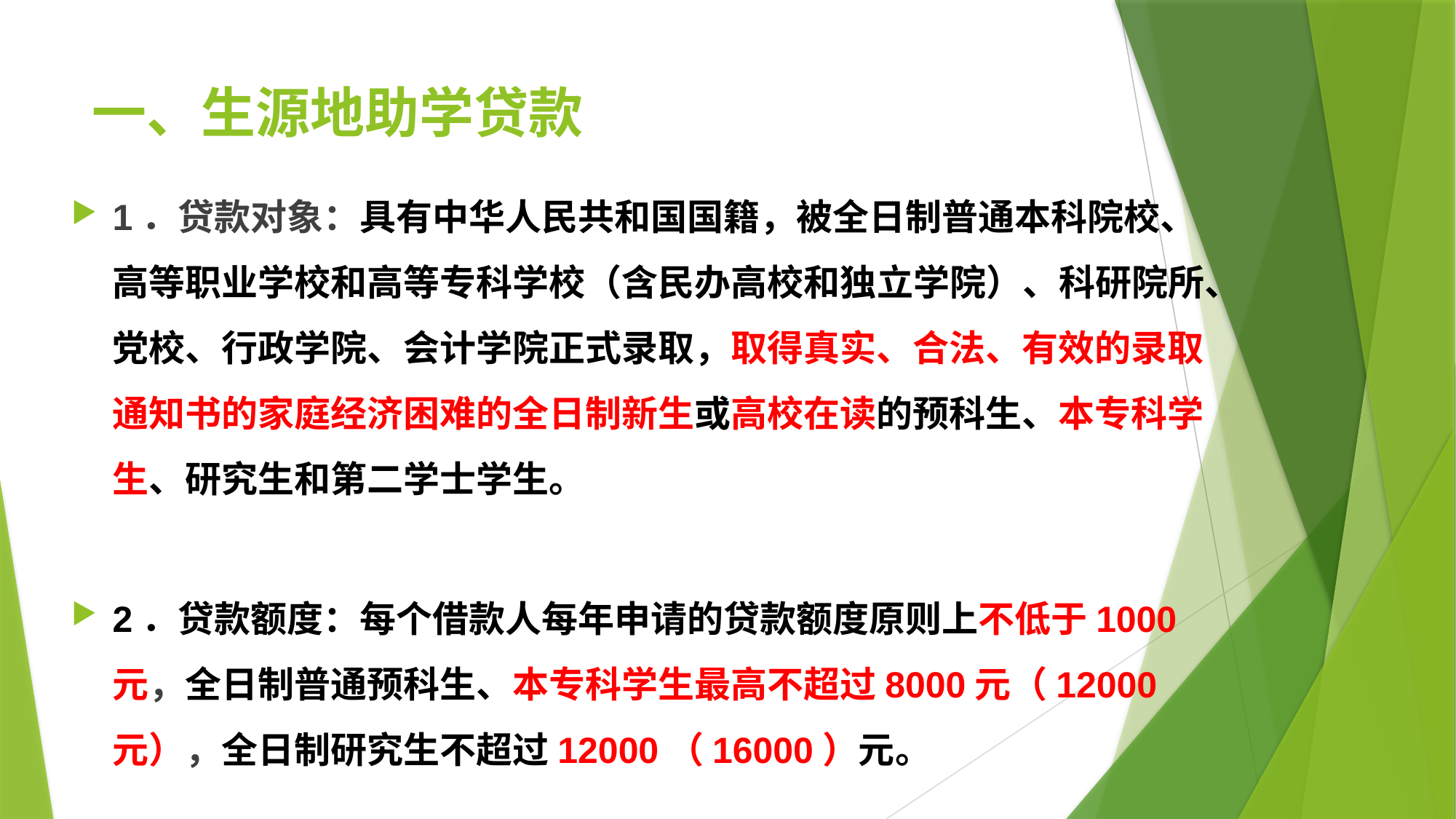

# 一、生源地助学贷款
1．贷款对象：具有中华人民共和国国籍，被全日制普通本科院校、高等职业学校和高等专科学校（含民办高校和独立学院）、科研院所、党校、行政学院、会计学院正式录取，取得真实、合法、有效的录取通知书的家庭经济困难的全日制新生或高校在读的预科生、本专科学生、研究生和第二学士学生。

2．贷款额度：每个借款人每年申请的贷款额度原则上不低于1000元，全日制普通预科生、本专科学生最高不超过8000元（12000元），全日制研究生不超过12000（16000）元。